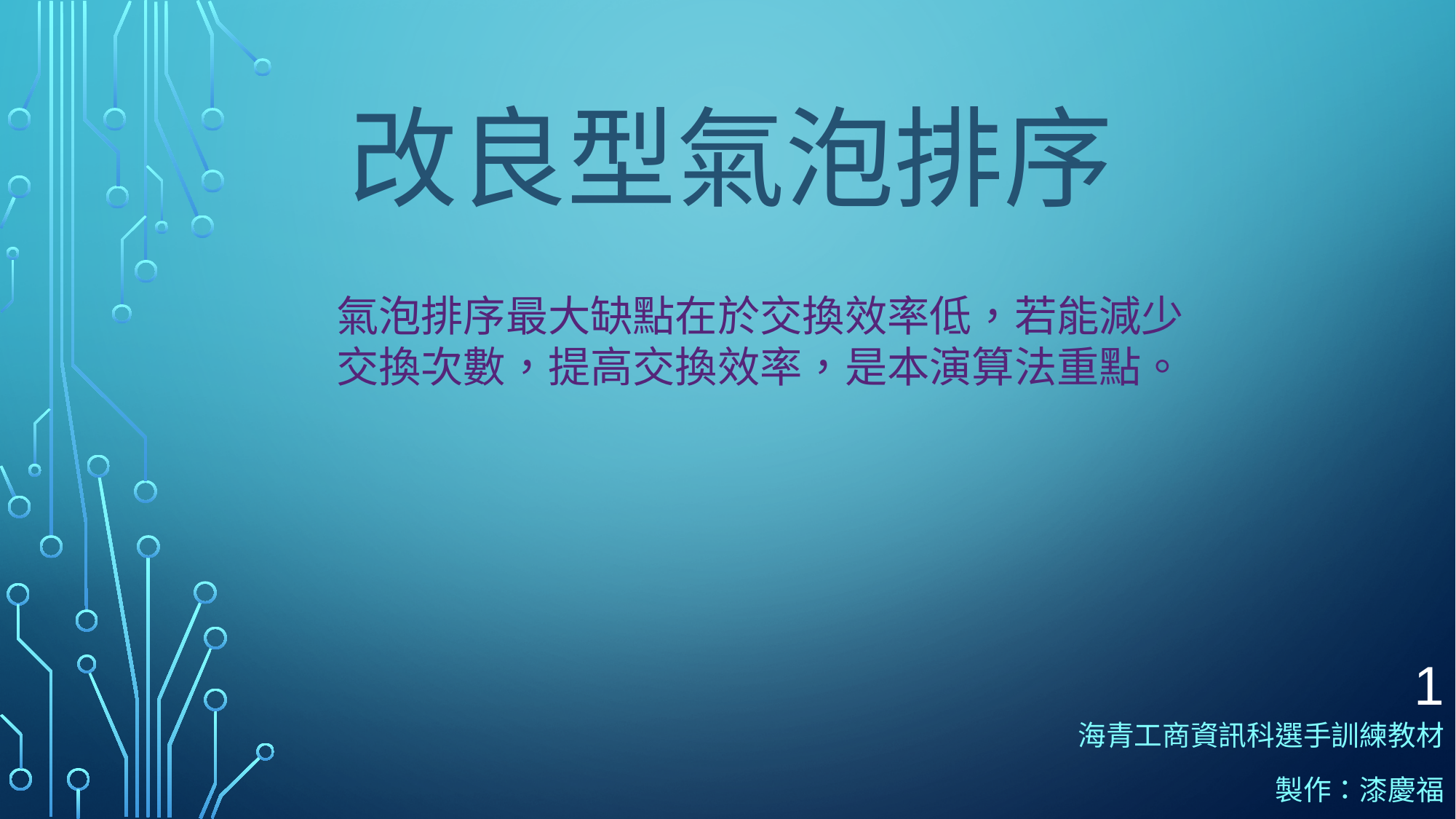

# 改良型氣泡排序
氣泡排序最大缺點在於交換效率低，若能減少交換次數，提高交換效率，是本演算法重點。
1
海青工商資訊科選手訓練教材
製作：漆慶福